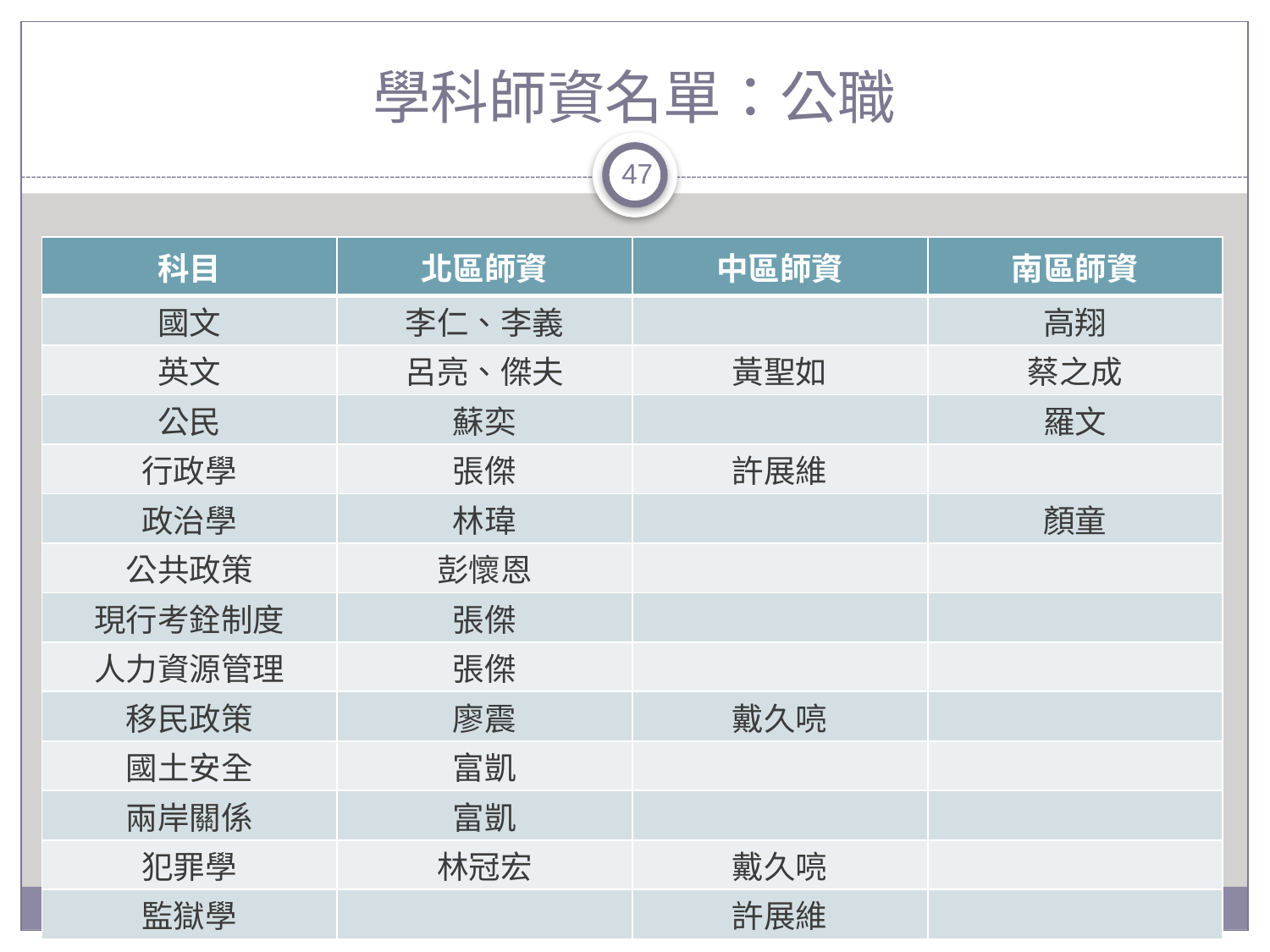

# 學科師資名單：公職
47
| 科目 | 北區師資 | 中區師資 | 南區師資 |
| --- | --- | --- | --- |
| 國文 | 李仁、李義 |  | 高翔 |
| 英文 | 呂亮、傑夫 | 黃聖如 | 蔡之成 |
| 公民 | 蘇奕 |  | 羅文 |
| 行政學 | 張傑 | 許展維 |  |
| 政治學 | 林瑋 |  | 顏童 |
| 公共政策 | 彭懷恩 |  |  |
| 現行考銓制度 | 張傑 |  |  |
| 人力資源管理 | 張傑 |  |  |
| 移民政策 | 廖震 | 戴久喨 |  |
| 國土安全 | 富凱 |  |  |
| 兩岸關係 | 富凱 |  |  |
| 犯罪學 | 林冠宏 | 戴久喨 |  |
| 監獄學 |  | 許展維 |  |